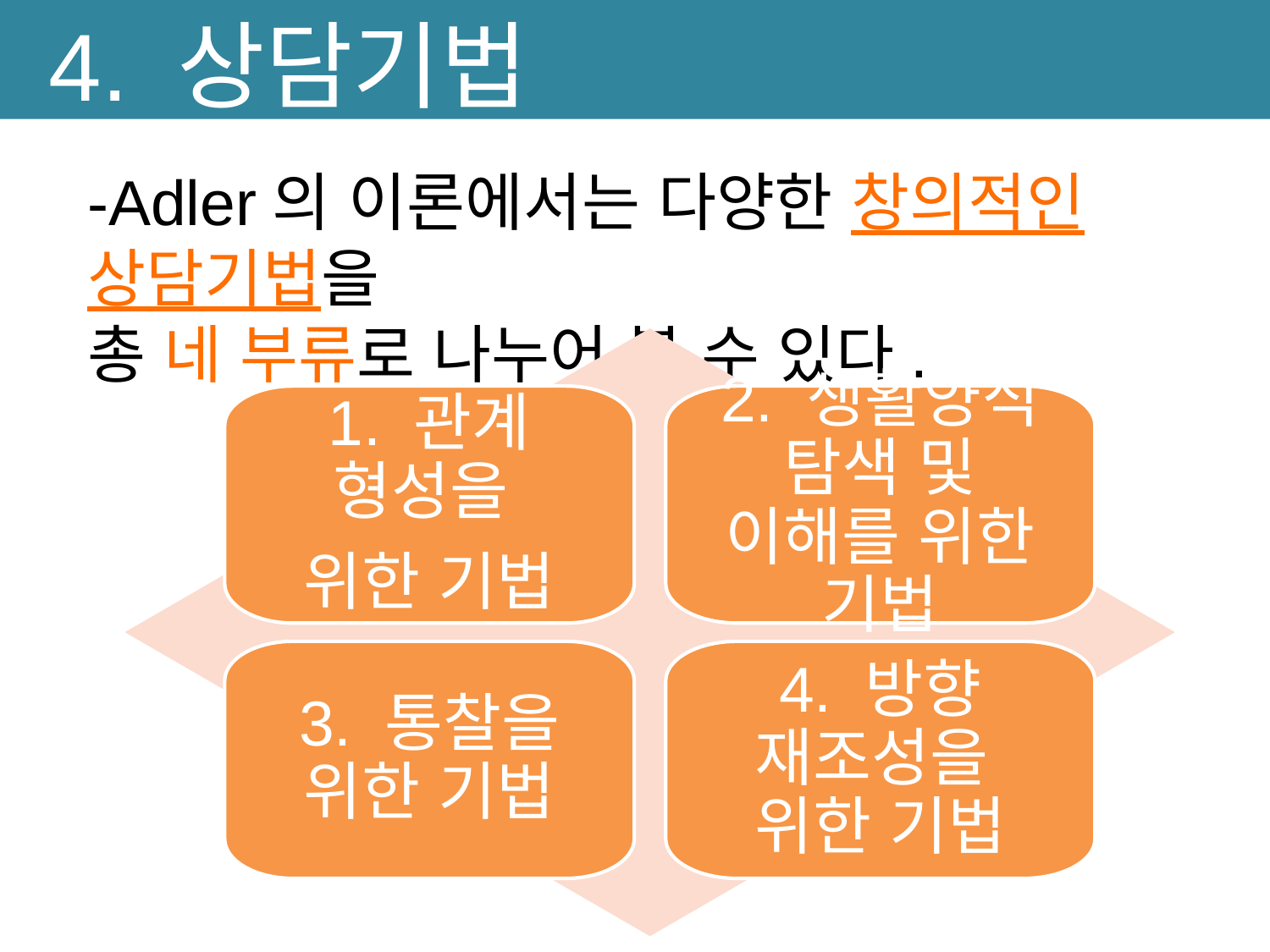

4. 상담기법
-Adler의 이론에서는 다양한 창의적인 상담기법을
총 네 부류로 나누어 볼 수 있다.

1. 관계 형성을
위한 기법
2. 생활양식 탐색 및 이해를 위한 기법
3. 통찰을 위한 기법
4. 방향 재조성을  위한 기법
44%
79%
44%
44%
56%
68%